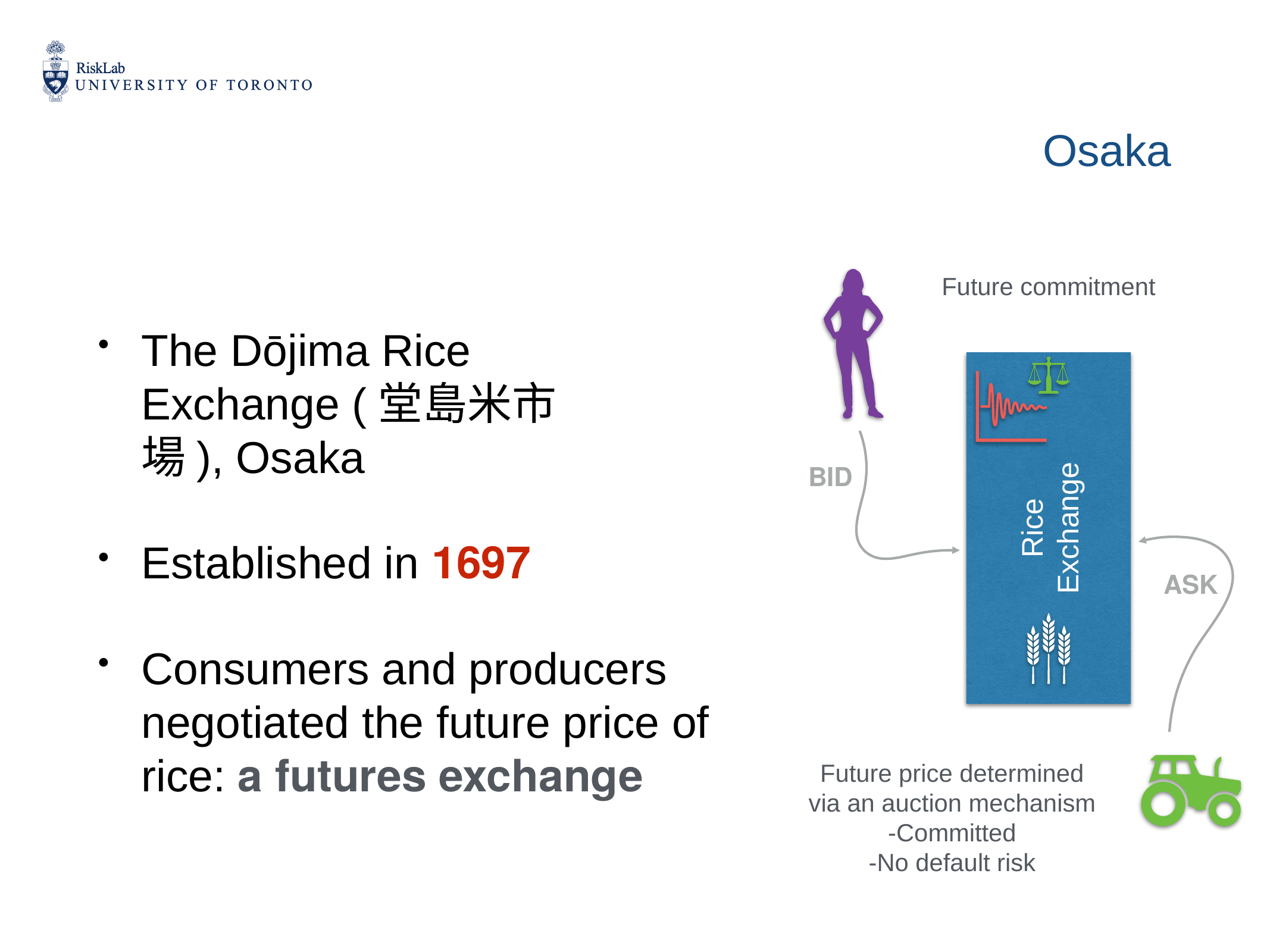

Osaka
The Dōjima Rice Exchange (堂島米市場), Osaka
Established in 1697
Consumers and producers negotiated the future price of rice: a futures exchange
Future commitment

Rice
Exchange
BID

ASK

Future price determined
via an auction mechanism
-Committed
-No default risk